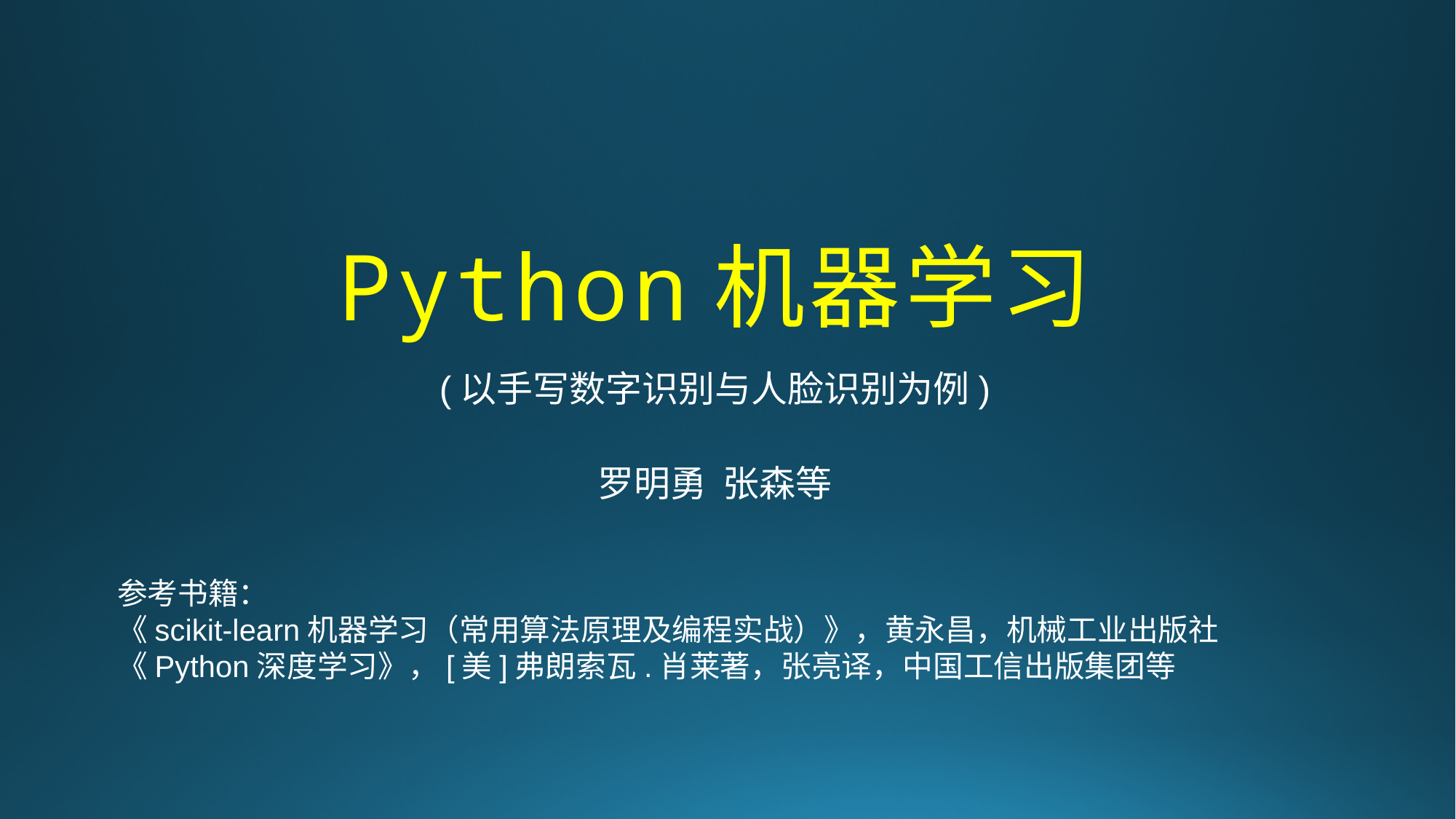

Python机器学习
(以手写数字识别与人脸识别为例)
罗明勇  张森等
参考书籍：
《scikit-learn机器学习（常用算法原理及编程实战）》，黄永昌，机械工业出版社
《Python深度学习》，[美]弗朗索瓦.肖莱著，张亮译，中国工信出版集团等